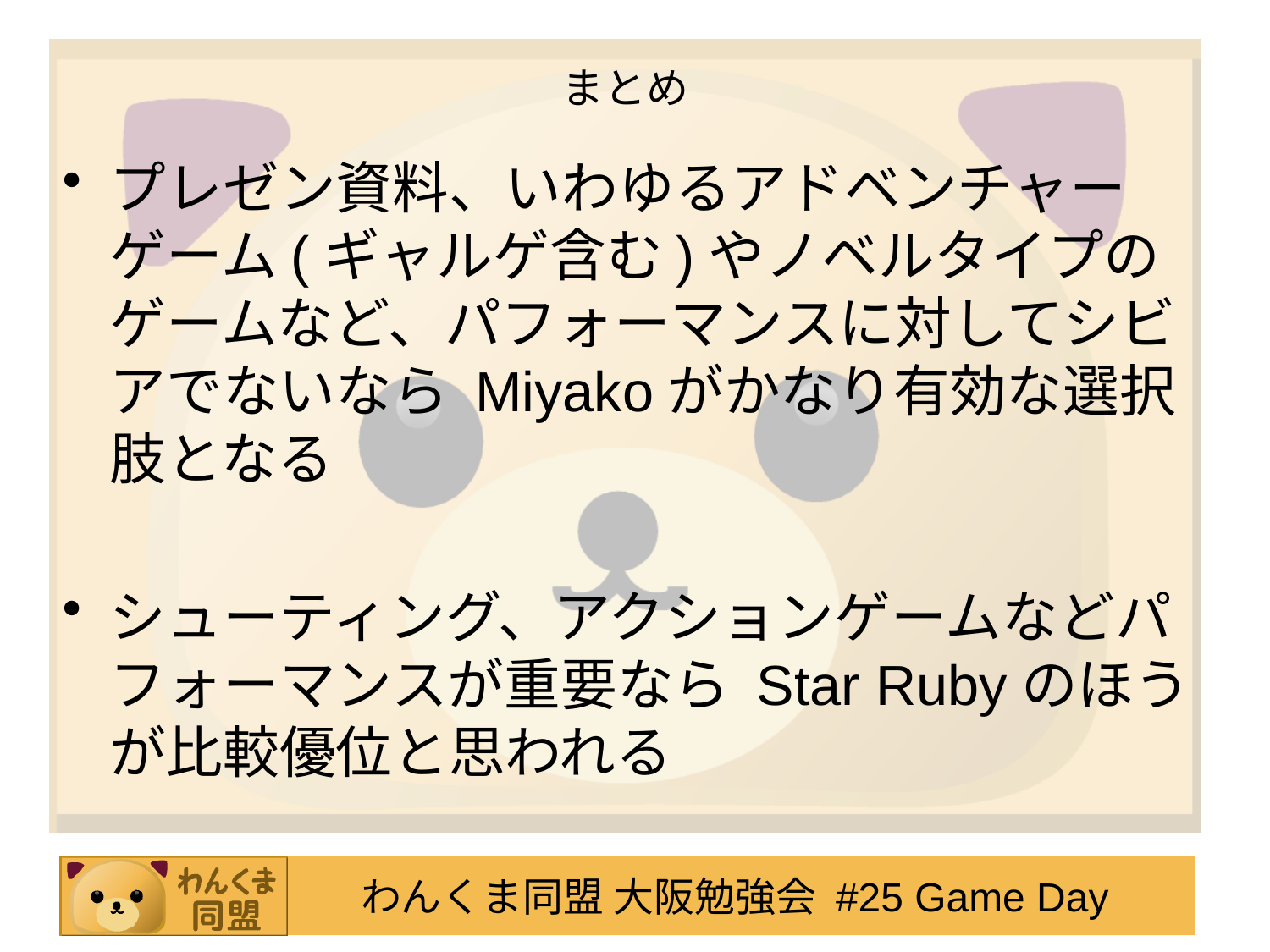

# まとめ
プレゼン資料、いわゆるアドベンチャーゲーム(ギャルゲ含む)やノベルタイプのゲームなど、パフォーマンスに対してシビアでないなら Miyakoがかなり有効な選択肢となる

シューティング、アクションゲームなどパフォーマンスが重要なら Star Rubyのほうが比較優位と思われる